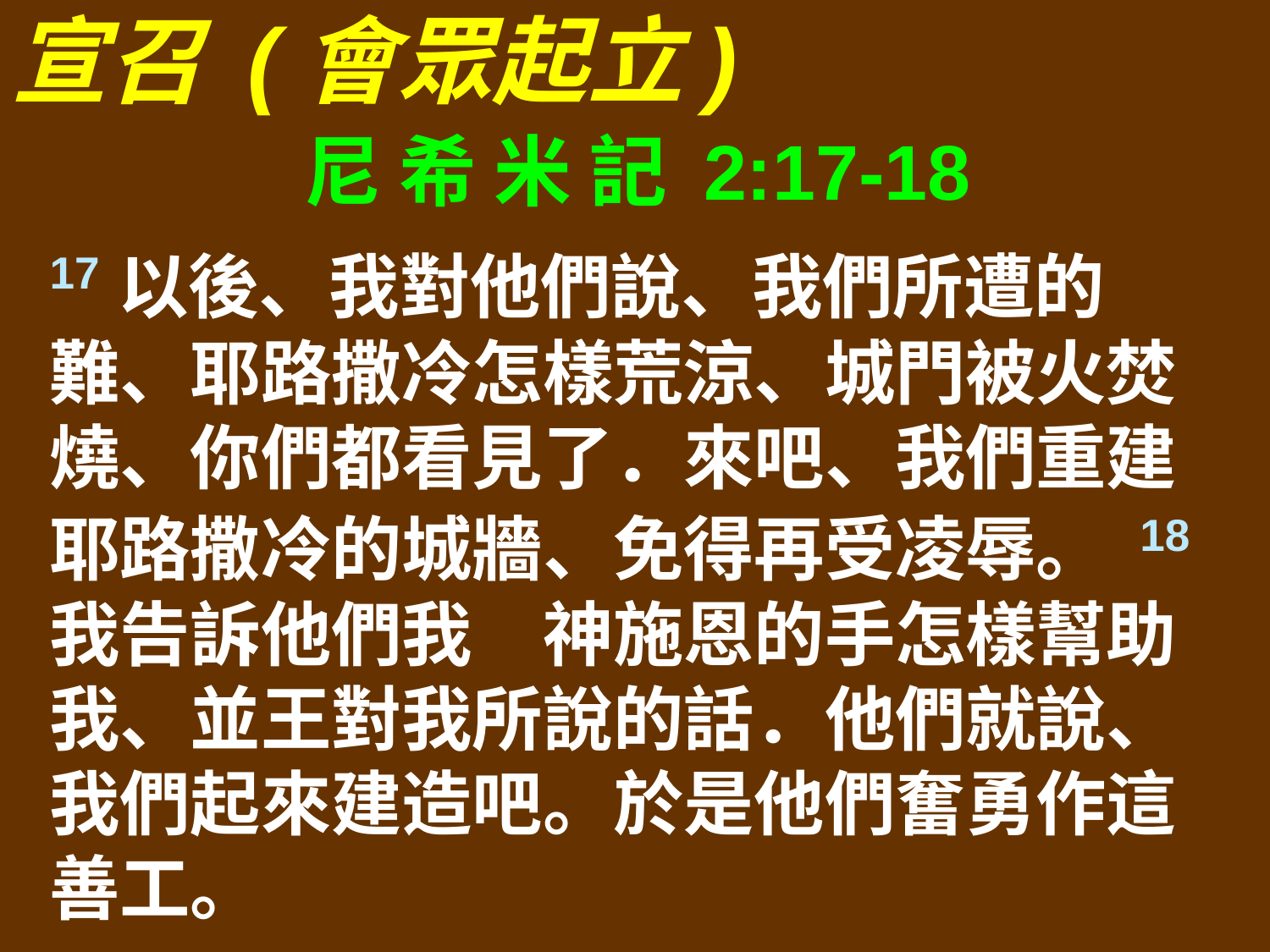

宣召 (會眾起立)
尼 希 米 記 2:17-18
17以後、我對他們說、我們所遭的難、耶路撒冷怎樣荒涼、城門被火焚燒、你們都看見了．來吧、我們重建耶路撒冷的城牆、免得再受凌辱。 18我告訴他們我　神施恩的手怎樣幫助我、並王對我所說的話．他們就說、我們起來建造吧。於是他們奮勇作這善工。